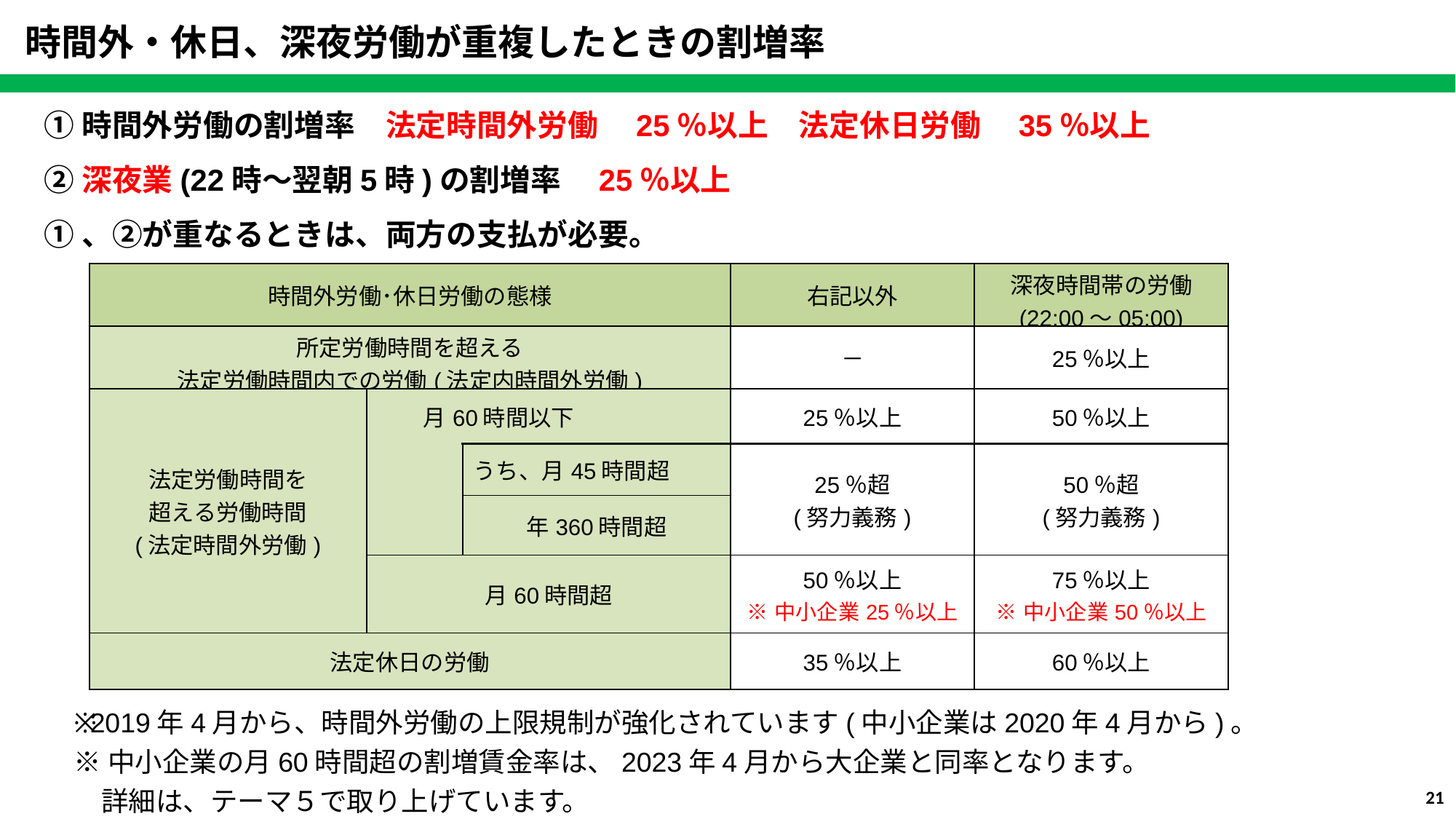

時間外・休日、深夜労働が重複したときの割増率
①時間外労働の割増率　法定時間外労働　25％以上　法定休日労働　35％以上
②深夜業(22時～翌朝5時)の割増率　25％以上
①、②が重なるときは、両方の支払が必要。

| 時間外労働･休日労働の態様 |  |  | 右記以外 | 深夜時間帯の労働 (22:00～05:00) |
| --- | --- | --- | --- | --- |
| 所定労働時間を超える 法定労働時間内での労働(法定内時間外労働) |  |  | － | 25％以上 |
| 法定労働時間を 超える労働時間 (法定時間外労働) | 月60時間以下 |  | 25％以上 | 50％以上 |
|  |  | うち、月45時間超 | 25％超 (努力義務) | 50％超 (努力義務) |
|  |  | 年360時間超 |  |  |
|  | 月60時間超 |  | 50％以上 ※中小企業25％以上 | 75％以上 ※中小企業50％以上 |
| 法定休日の労働 |  |  | 35％以上 | 60％以上 |
※2019年4月から、時間外労働の上限規制が強化されています(中小企業は2020年4月から)。
※中小企業の月60時間超の割増賃金率は、2023年4月から大企業と同率となります。
　詳細は、テーマ５で取り上げています。
21